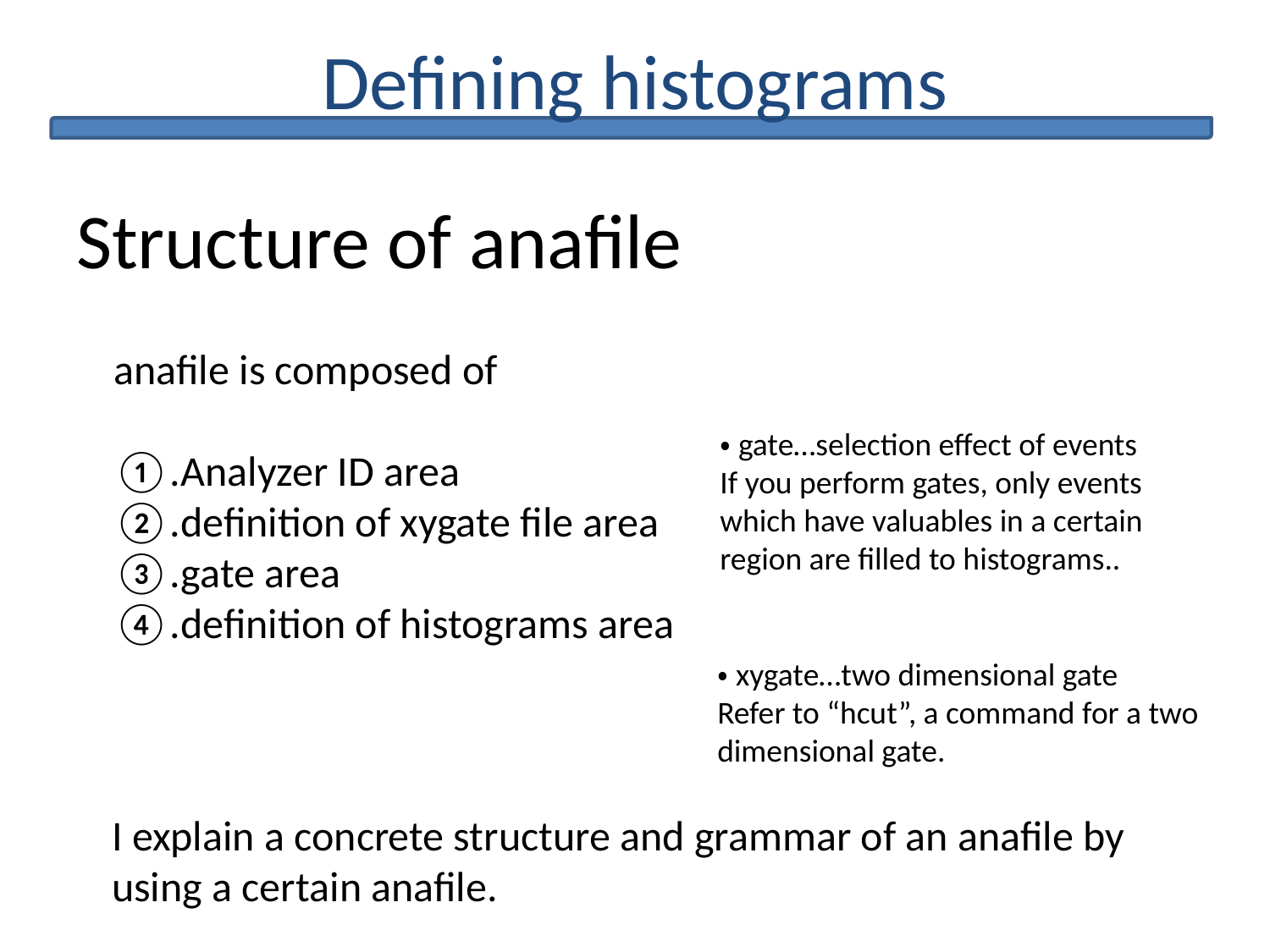

Defining histograms

# Structure of anafile
anafile is composed of

.Analyzer ID area
.definition of xygate file area
.gate area
.definition of histograms area

・gate…selection effect of events
If you perform gates, only events which have valuables in a certain region are filled to histograms..
・xygate…two dimensional gate
Refer to “hcut”, a command for a two dimensional gate.
I explain a concrete structure and grammar of an anafile by using a certain anafile.